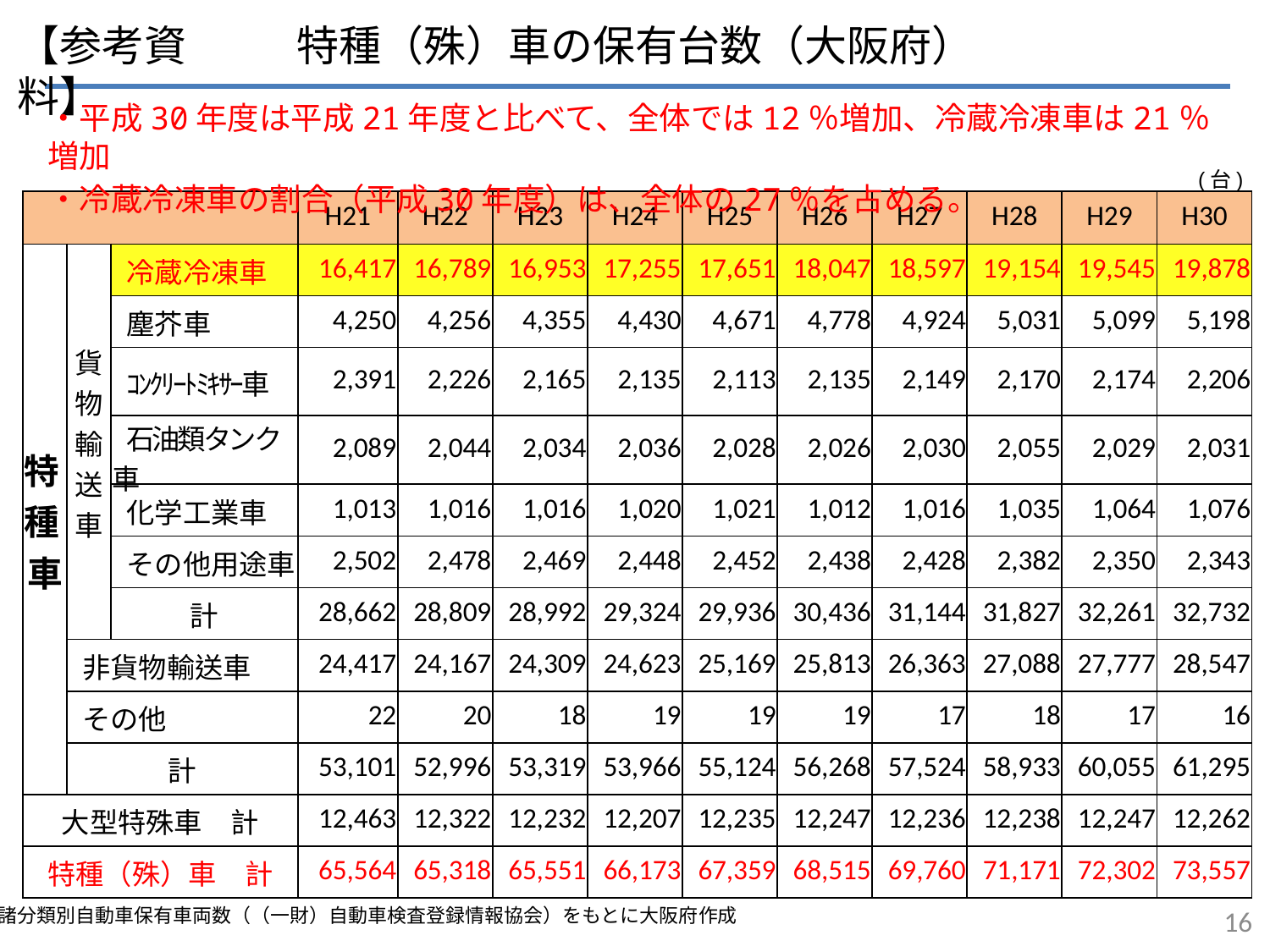

【参考資料】
特種（殊）車の保有台数（大阪府）
・平成30年度は平成21年度と比べて、全体では12％増加、冷蔵冷凍車は21％増加
・冷蔵冷凍車の割合（平成30年度）は、全体の27％を占める。
(台)

|  |  |  | H21 | H22 | H23 | H24 | H25 | H26 | H27 | H28 | H29 | H30 |
| --- | --- | --- | --- | --- | --- | --- | --- | --- | --- | --- | --- | --- |
| 特種車 | 貨物輸送車 | 冷蔵冷凍車 | 16,417 | 16,789 | 16,953 | 17,255 | 17,651 | 18,047 | 18,597 | 19,154 | 19,545 | 19,878 |
|  |  | 塵芥車 | 4,250 | 4,256 | 4,355 | 4,430 | 4,671 | 4,778 | 4,924 | 5,031 | 5,099 | 5,198 |
|  |  | ｺﾝｸﾘｰﾄﾐｷｻｰ車 | 2,391 | 2,226 | 2,165 | 2,135 | 2,113 | 2,135 | 2,149 | 2,170 | 2,174 | 2,206 |
|  |  | 石油類タンク車 | 2,089 | 2,044 | 2,034 | 2,036 | 2,028 | 2,026 | 2,030 | 2,055 | 2,029 | 2,031 |
|  |  | 化学工業車 | 1,013 | 1,016 | 1,016 | 1,020 | 1,021 | 1,012 | 1,016 | 1,035 | 1,064 | 1,076 |
|  |  | その他用途車 | 2,502 | 2,478 | 2,469 | 2,448 | 2,452 | 2,438 | 2,428 | 2,382 | 2,350 | 2,343 |
|  |  | 計 | 28,662 | 28,809 | 28,992 | 29,324 | 29,936 | 30,436 | 31,144 | 31,827 | 32,261 | 32,732 |
|  | 非貨物輸送車 |  | 24,417 | 24,167 | 24,309 | 24,623 | 25,169 | 25,813 | 26,363 | 27,088 | 27,777 | 28,547 |
|  | その他 |  | 22 | 20 | 18 | 19 | 19 | 19 | 17 | 18 | 17 | 16 |
|  | 計 |  | 53,101 | 52,996 | 53,319 | 53,966 | 55,124 | 56,268 | 57,524 | 58,933 | 60,055 | 61,295 |
| 大型特殊車　計 |  |  | 12,463 | 12,322 | 12,232 | 12,207 | 12,235 | 12,247 | 12,236 | 12,238 | 12,247 | 12,262 |
| 特種（殊）車　計 |  |  | 65,564 | 65,318 | 65,551 | 66,173 | 67,359 | 68,515 | 69,760 | 71,171 | 72,302 | 73,557 |
16
諸分類別自動車保有車両数（（一財）自動車検査登録情報協会）をもとに大阪府作成